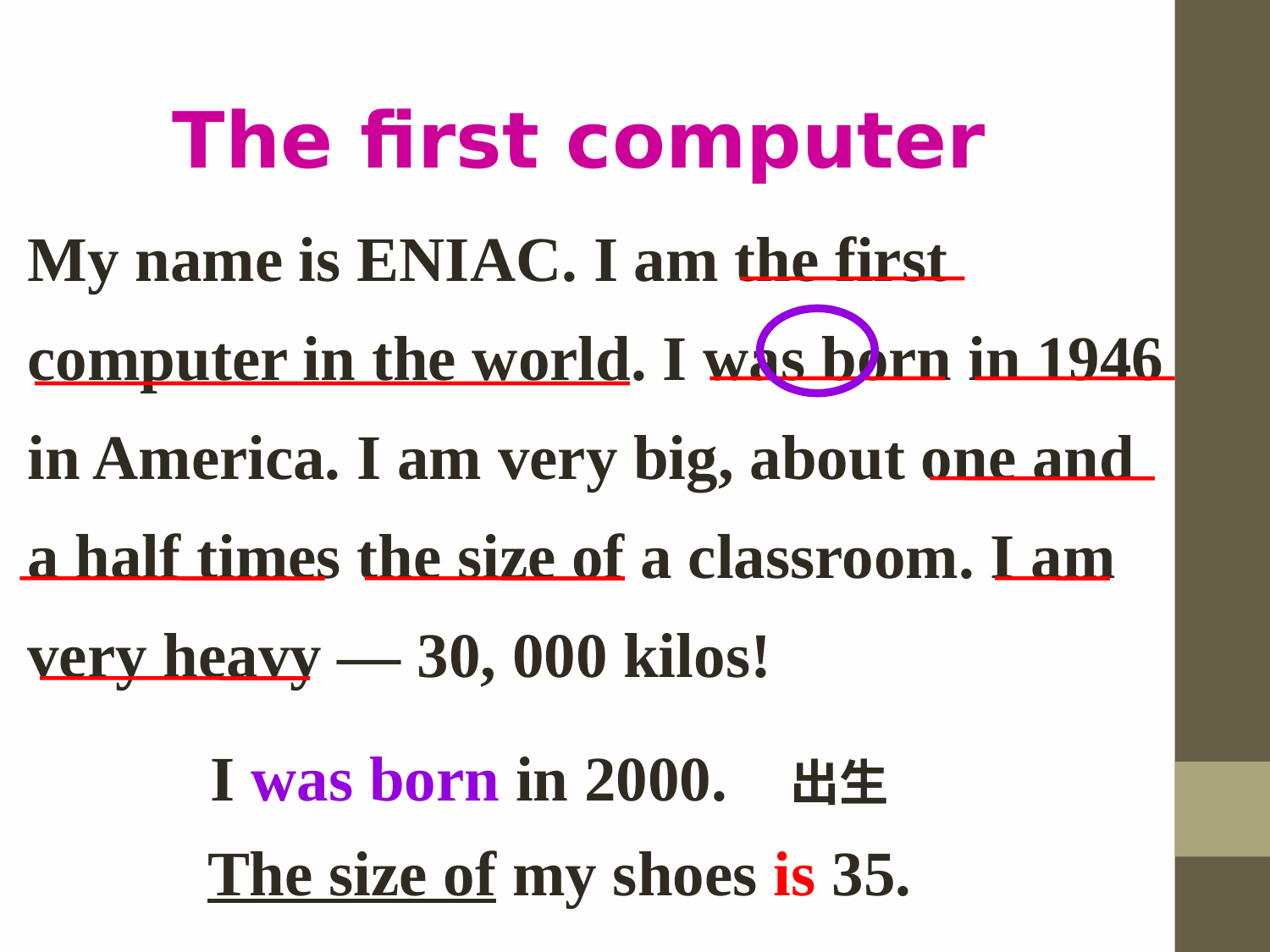

The first computer
My name is ENIAC. I am the first computer in the world. I was born in 1946 in America. I am very big, about one and a half times the size of a classroom. I am very heavy — 30, 000 kilos!

I was born in 2000.   出生
The size of my shoes is 35.